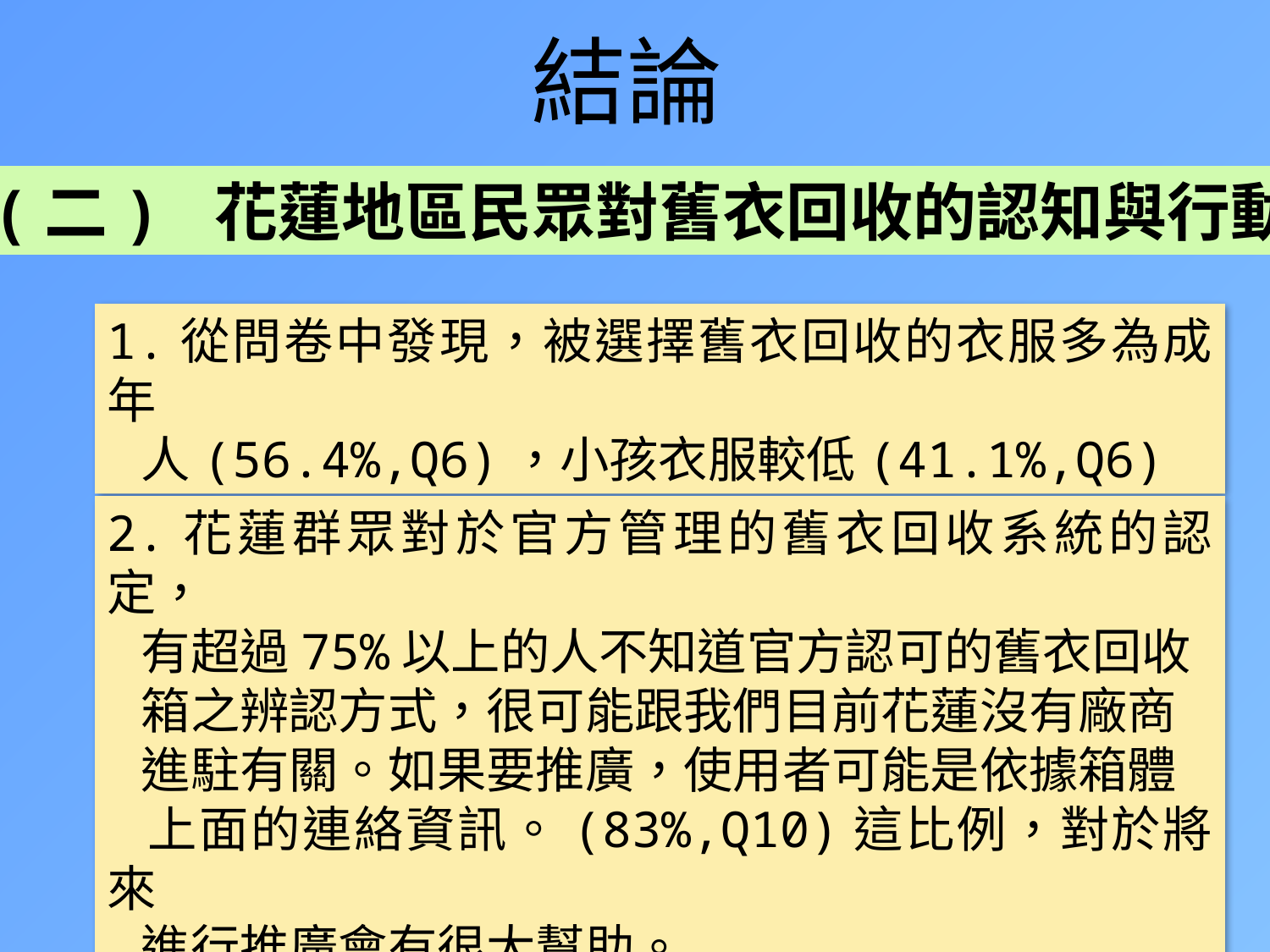

# 結論
(二) 花蓮地區民眾對舊衣回收的認知與行動
1.從問卷中發現，被選擇舊衣回收的衣服多為成年
  人(56.4%,Q6)，小孩衣服較低(41.1%,Q6)
2.花蓮群眾對於官方管理的舊衣回收系統的認定，
  有超過75%以上的人不知道官方認可的舊衣回收
  箱之辨認方式，很可能跟我們目前花蓮沒有廠商
  進駐有關。如果要推廣，使用者可能是依據箱體
  上面的連絡資訊。(83%,Q10)這比例，對於將來
  進行推廣會有很大幫助。